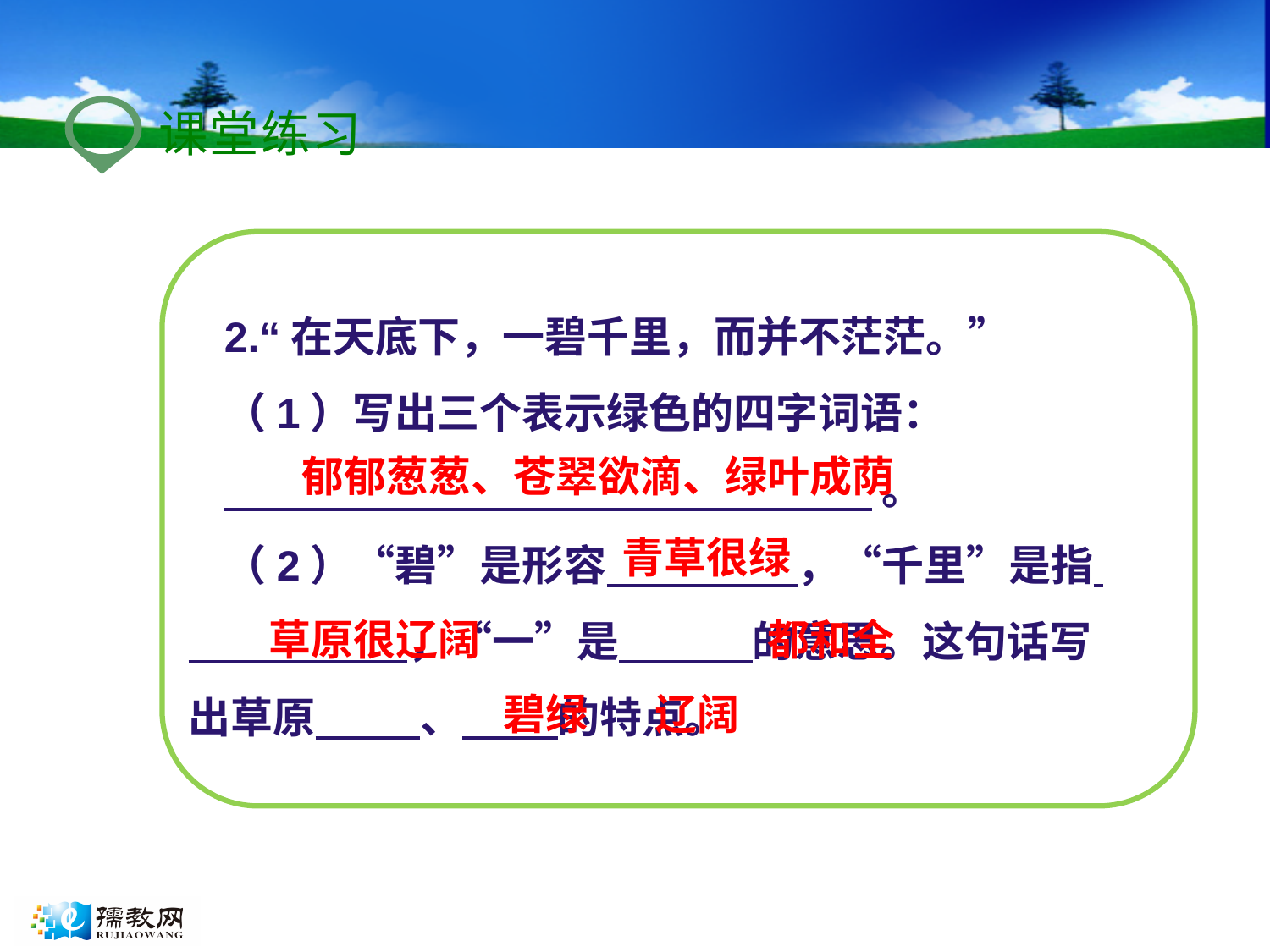

课堂练习

2.“在天底下，一碧千里，而并不茫茫。”
（1）写出三个表示绿色的四字词语：
                                                                    。
（2）“碧”是形容                    ，“千里”是指                         ，“一”是              的意思。这句话写出草原           、          的特点。
郁郁葱葱、苍翠欲滴、绿叶成荫
青草很绿
都和全
草原很辽阔
碧绿       辽阔